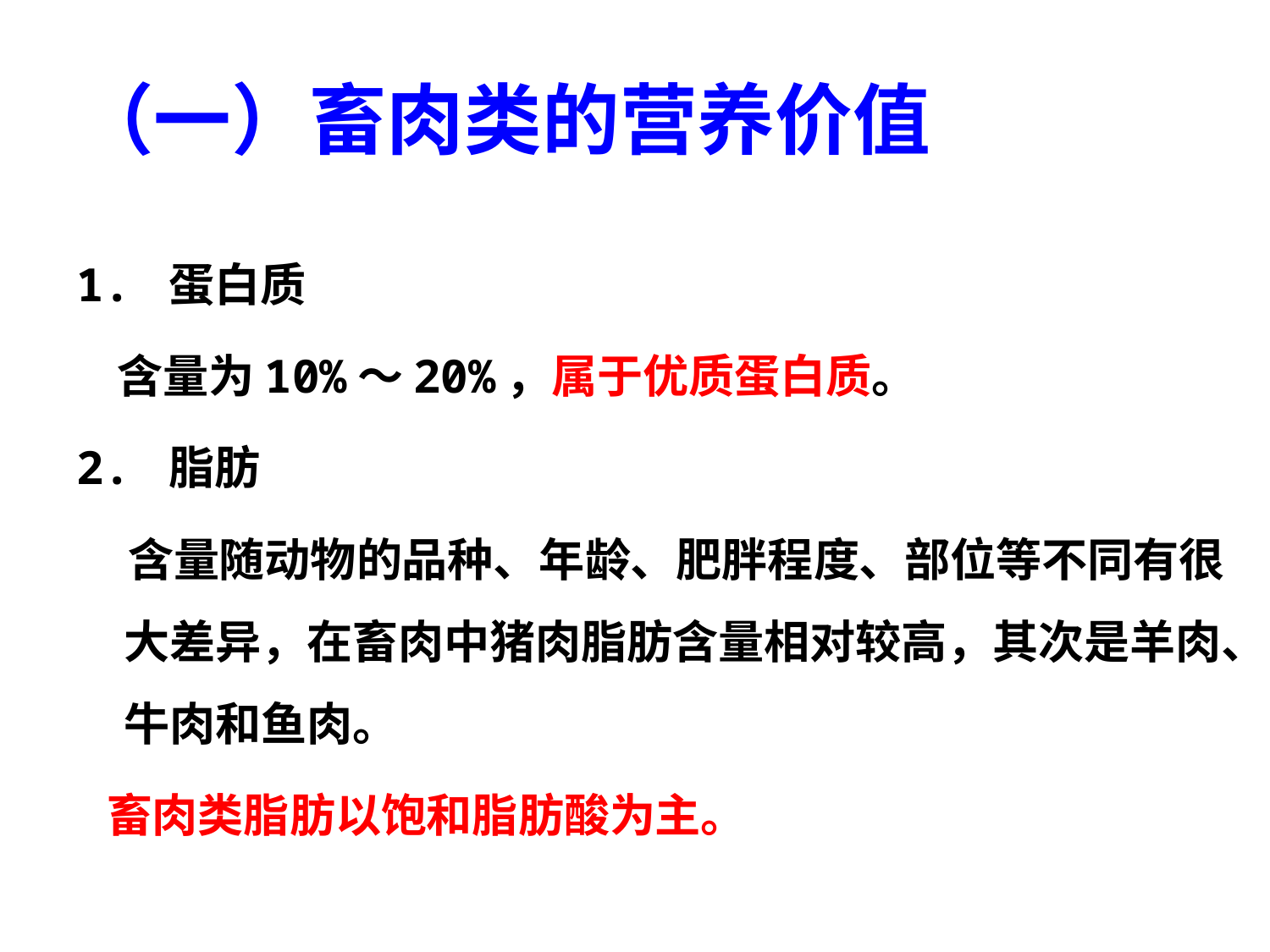

# （一）畜肉类的营养价值
1. 蛋白质
   含量为10%～20%，属于优质蛋白质。
2. 脂肪
    含量随动物的品种、年龄、肥胖程度、部位等不同有很大差异，在畜肉中猪肉脂肪含量相对较高，其次是羊肉、牛肉和鱼肉。
  畜肉类脂肪以饱和脂肪酸为主。